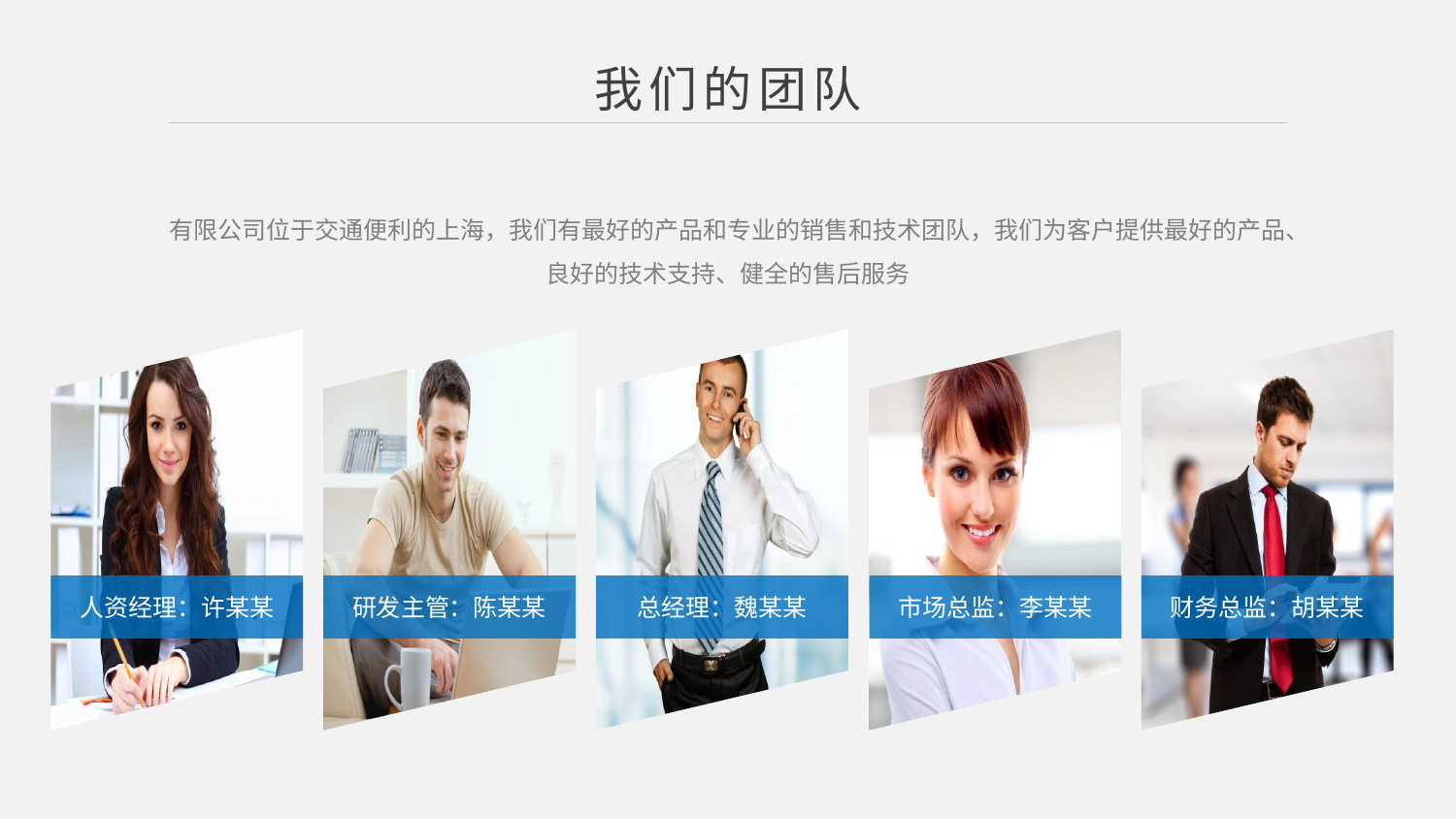

我们的团队
有限公司位于交通便利的上海，我们有最好的产品和专业的销售和技术团队，我们为客户提供最好的产品、良好的技术支持、健全的售后服务

人资经理：许某某
研发主管：陈某某
总经理：魏某某
市场总监：李某某
财务总监：胡某某